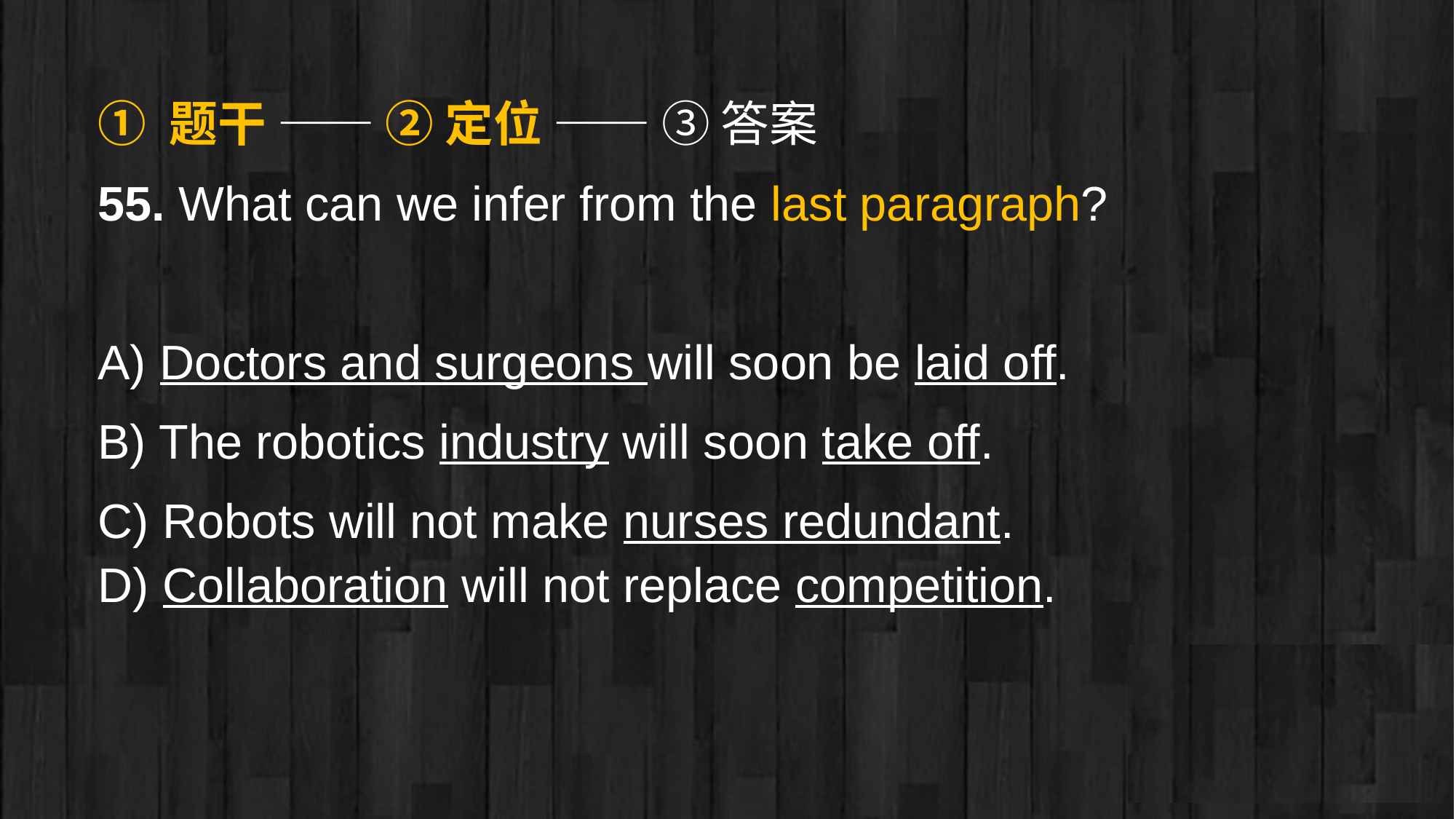

① 题干 —— ② 定位 —— ③ 答案
55. What can we infer from the last paragraph?

A) Doctors and surgeons will soon be laid off.
B) The robotics industry will soon take off.
C) Robots will not make nurses redundant.
D) Collaboration will not replace competition.